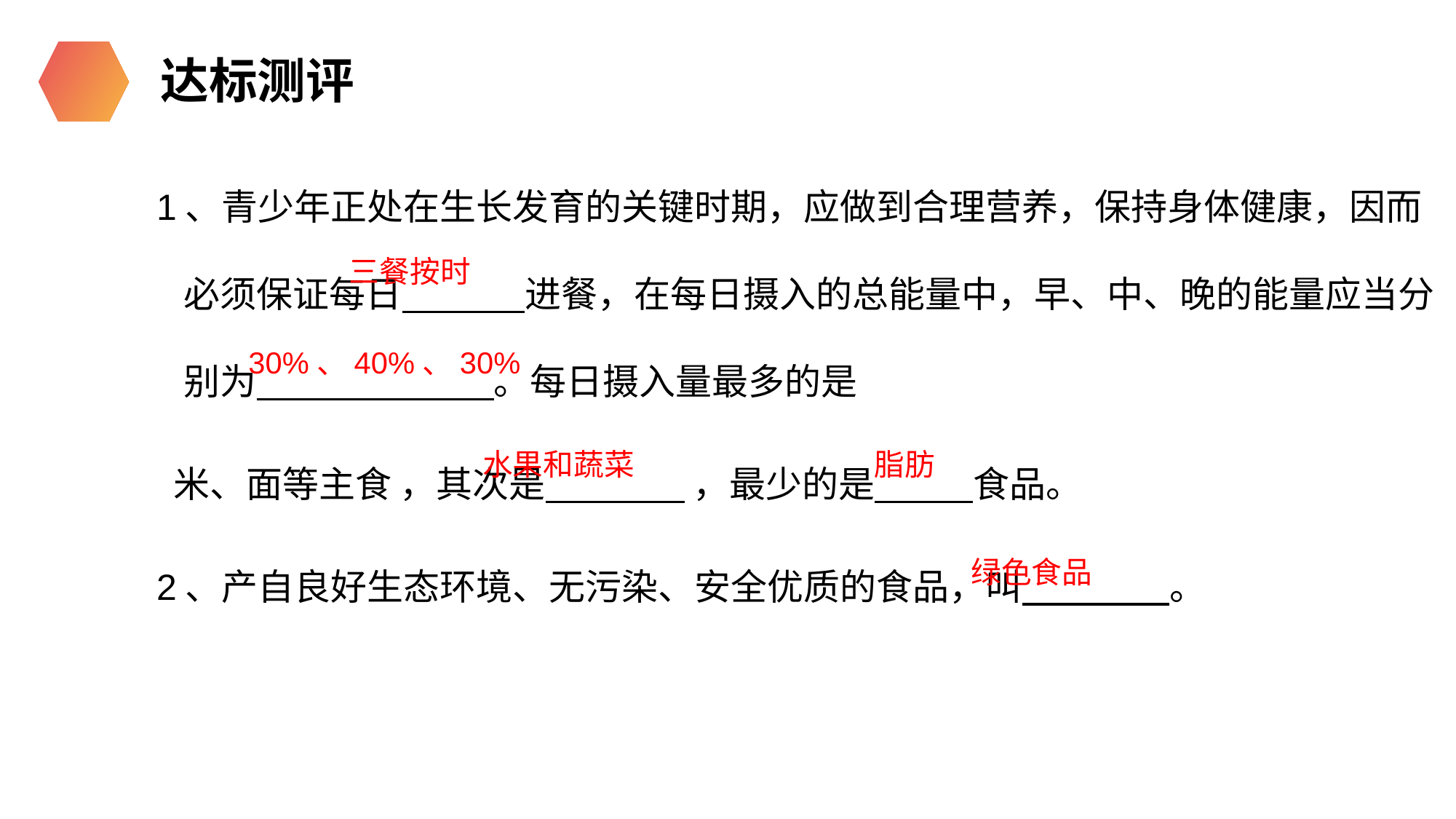

达标测评
1、青少年正处在生长发育的关键时期，应做到合理营养，保持身体健康，因而必须保证每日               进餐，在每日摄入的总能量中，早、中、晚的能量应当分别为                             。每日摄入量最多的是
 米、面等主食 ，其次是                  ，最少的是            食品。
2、产自良好生态环境、无污染、安全优质的食品，叫                  。
三餐按时
30%、40%、30%
水果和蔬菜
脂肪
绿色食品